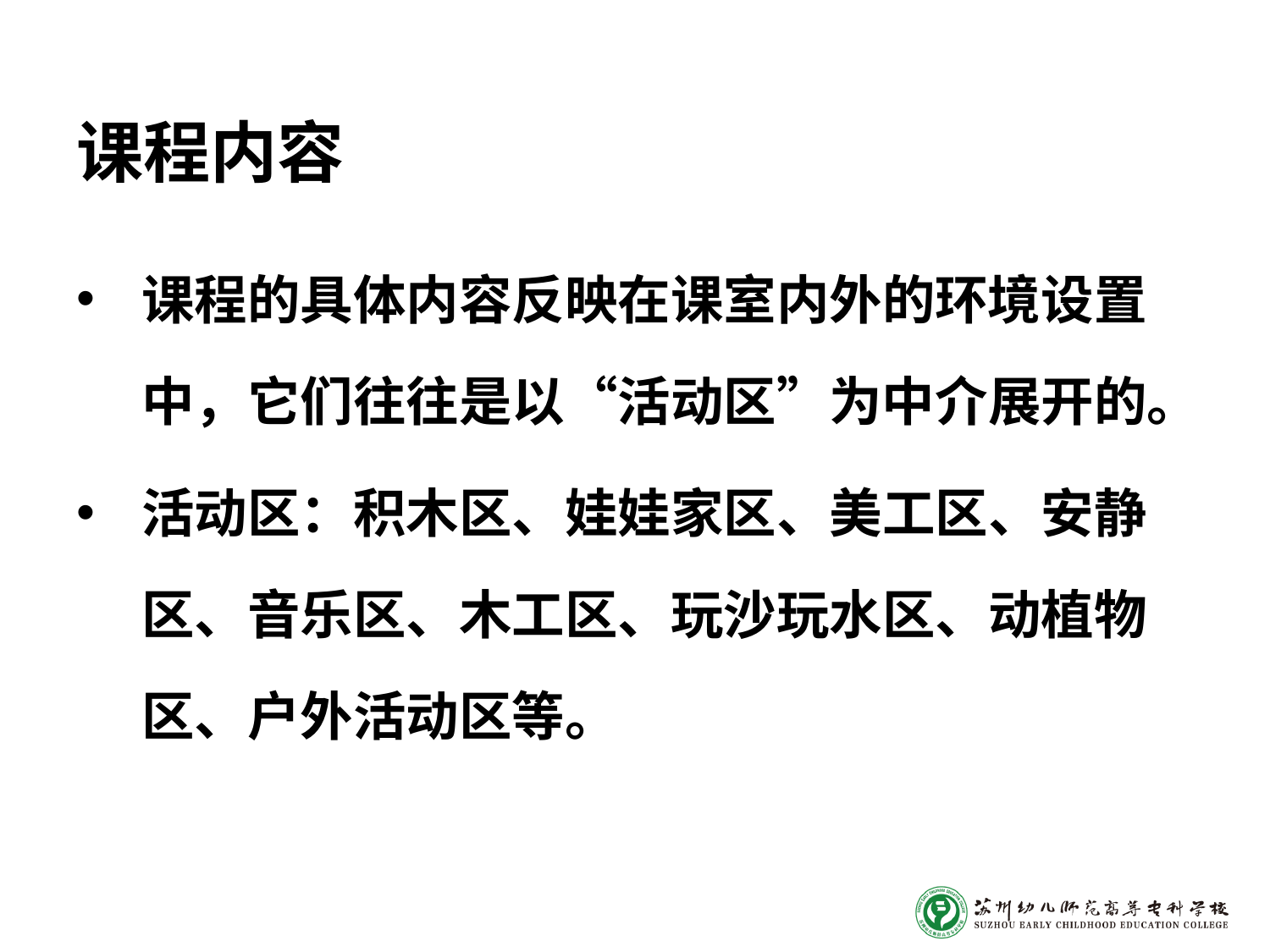

课程内容
课程的具体内容反映在课室内外的环境设置中，它们往往是以“活动区”为中介展开的。
活动区：积木区、娃娃家区、美工区、安静区、音乐区、木工区、玩沙玩水区、动植物区、户外活动区等。